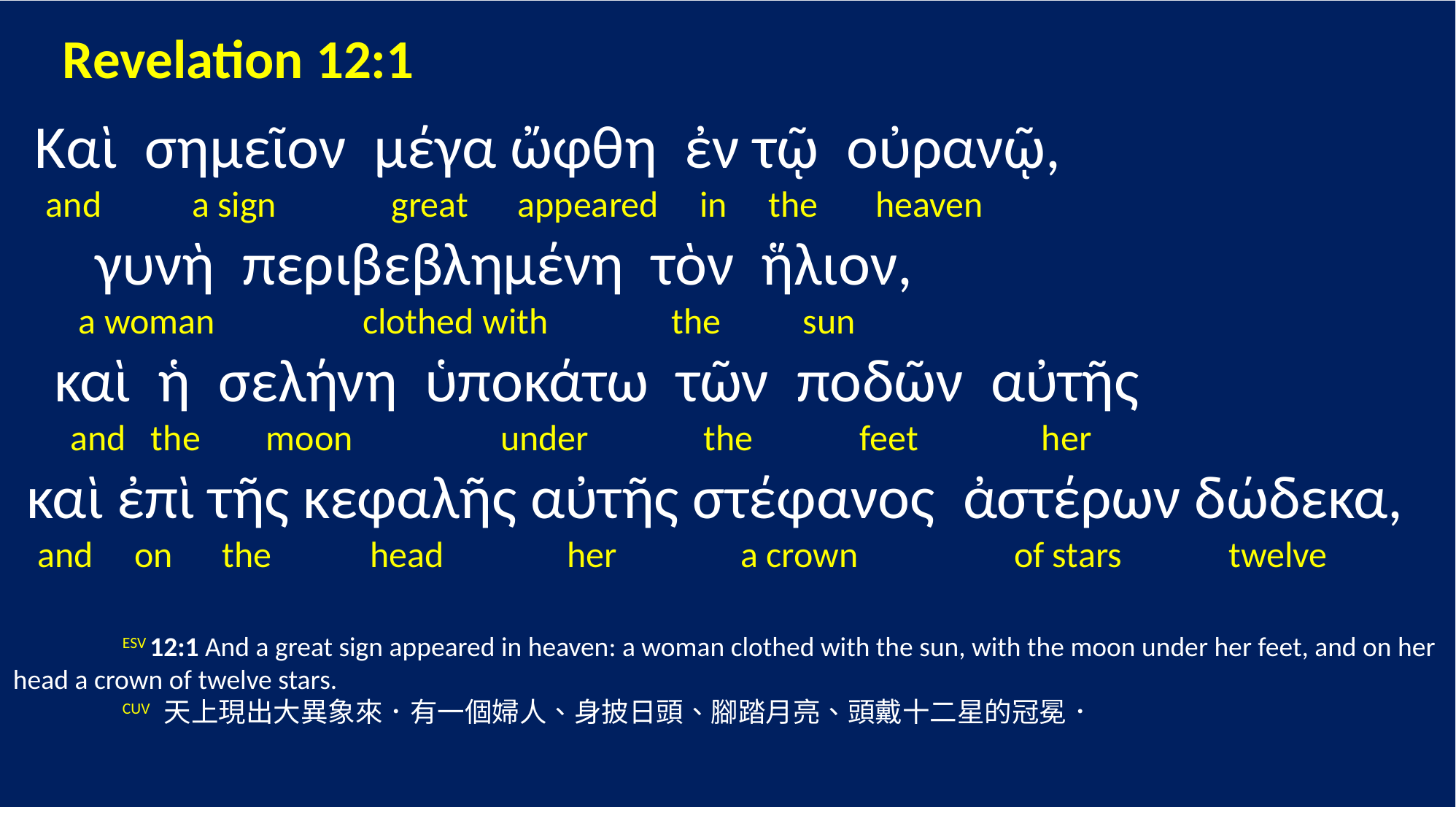

Revelation 12:1

  Καὶ  σημεῖον  μέγα ὤφθη  ἐν τῷ  οὐρανῷ,
    and           a sign              great      appeared     in     the       heaven
          γυνὴ  περιβεβλημένη  τὸν  ἥλιον,
        a woman                  clothed with               the          sun
   καὶ  ἡ  σελήνη  ὑποκάτω  τῶν  ποδῶν  αὐτῆς
       and   the        moon                  under              the             feet               her
 καὶ ἐπὶ τῆς κεφαλῆς αὐτῆς στέφανος  ἀστέρων δώδεκα,
   and     on      the            head               her               a crown                   of stars             twelve

	ESV 12:1 And a great sign appeared in heaven: a woman clothed with the sun, with the moon under her feet, and on her head a crown of twelve stars.
	CUV  天上現出大異象來．有一個婦人、身披日頭、腳踏月亮、頭戴十二星的冠冕．